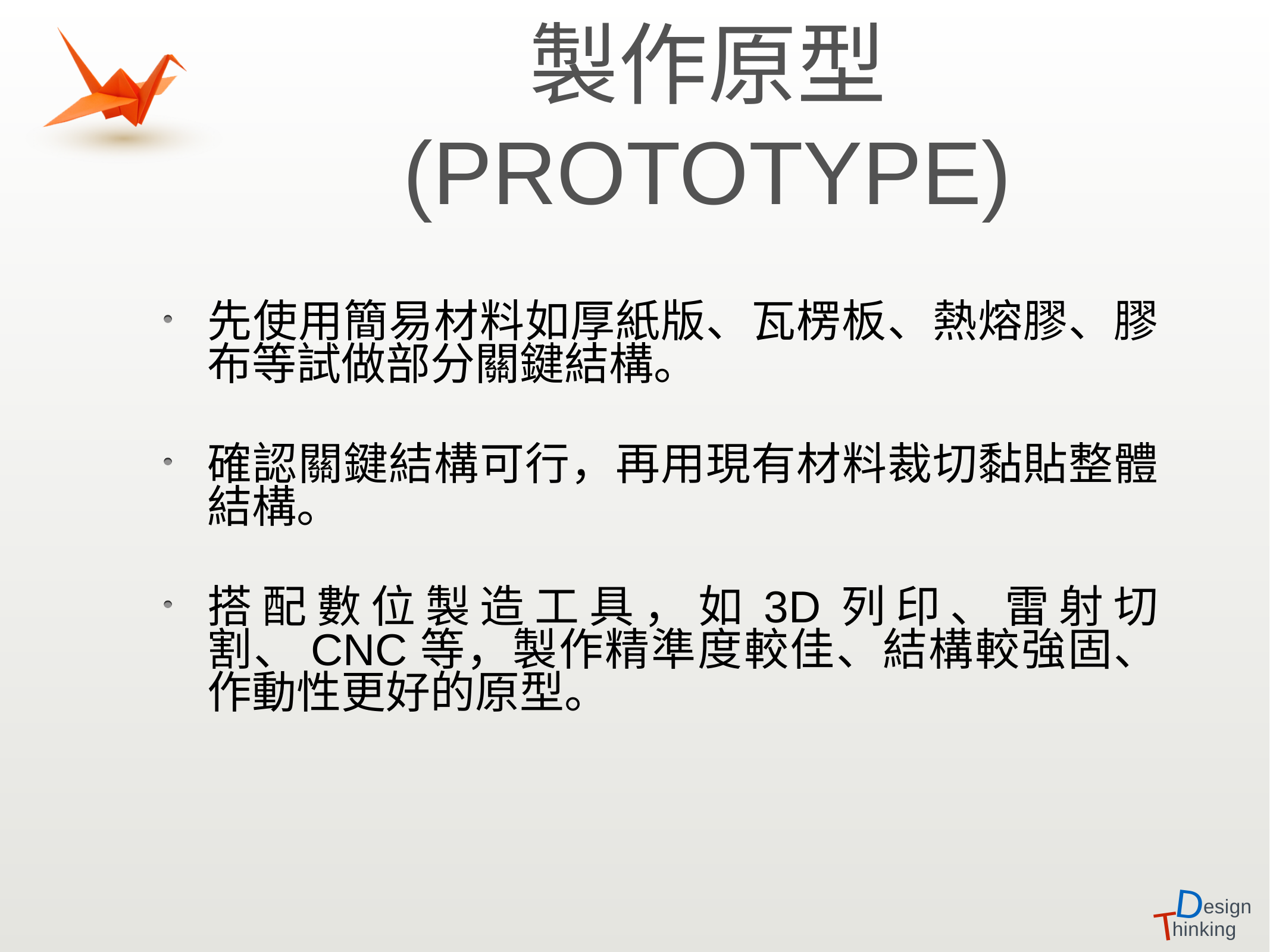

# 製作原型 (Prototype)
先使用簡易材料如厚紙版、瓦楞板、熱熔膠、膠布等試做部分關鍵結構。
確認關鍵結構可行，再用現有材料裁切黏貼整體結構。
搭配數位製造工具，如3D列印、雷射切割、CNC等，製作精準度較佳、結構較強固、作動性更好的原型。